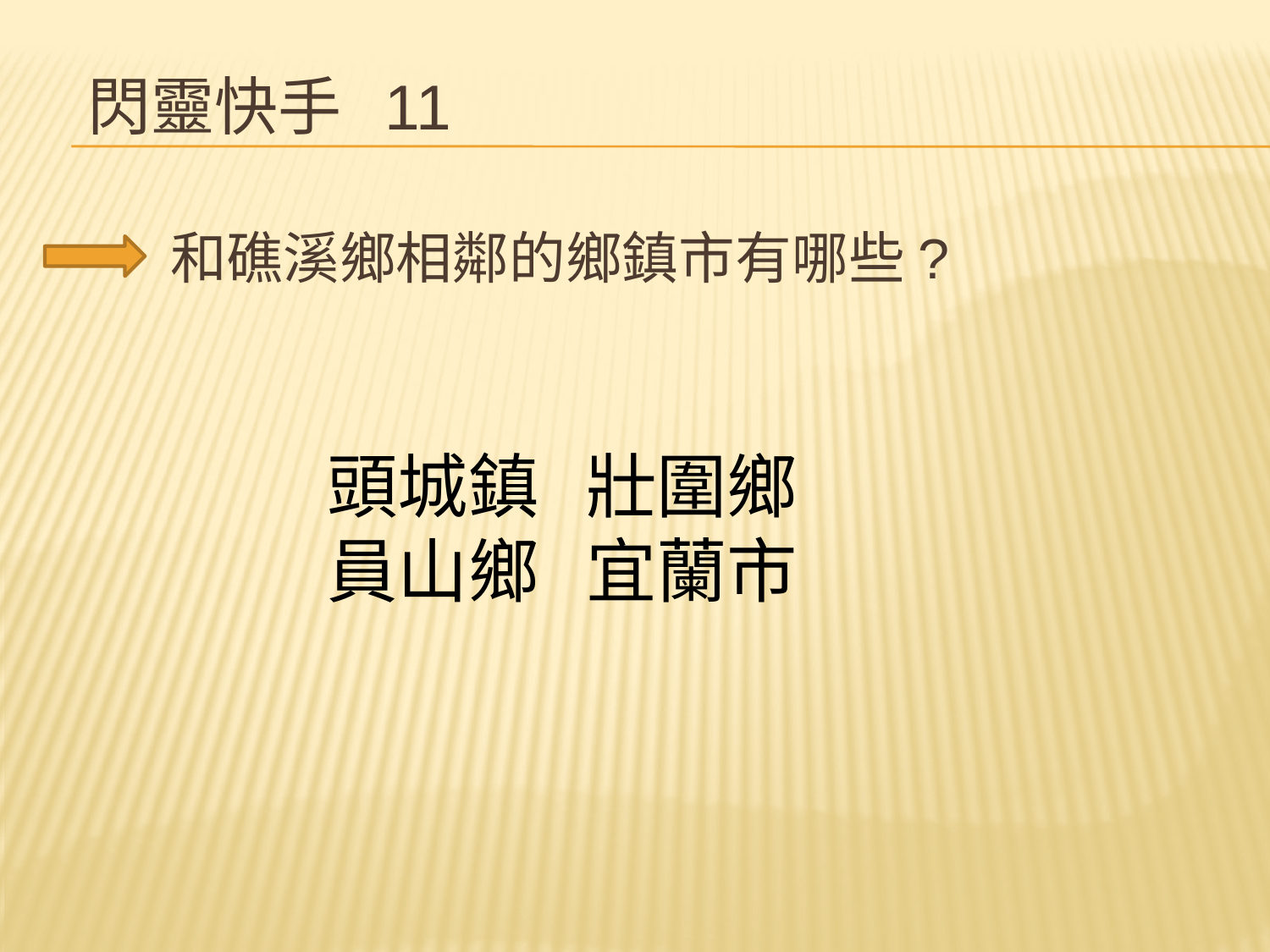

# 閃靈快手  11
        和礁溪鄉相鄰的鄉鎮市有哪些?

頭城鎮   壯圍鄉
員山鄉   宜蘭市